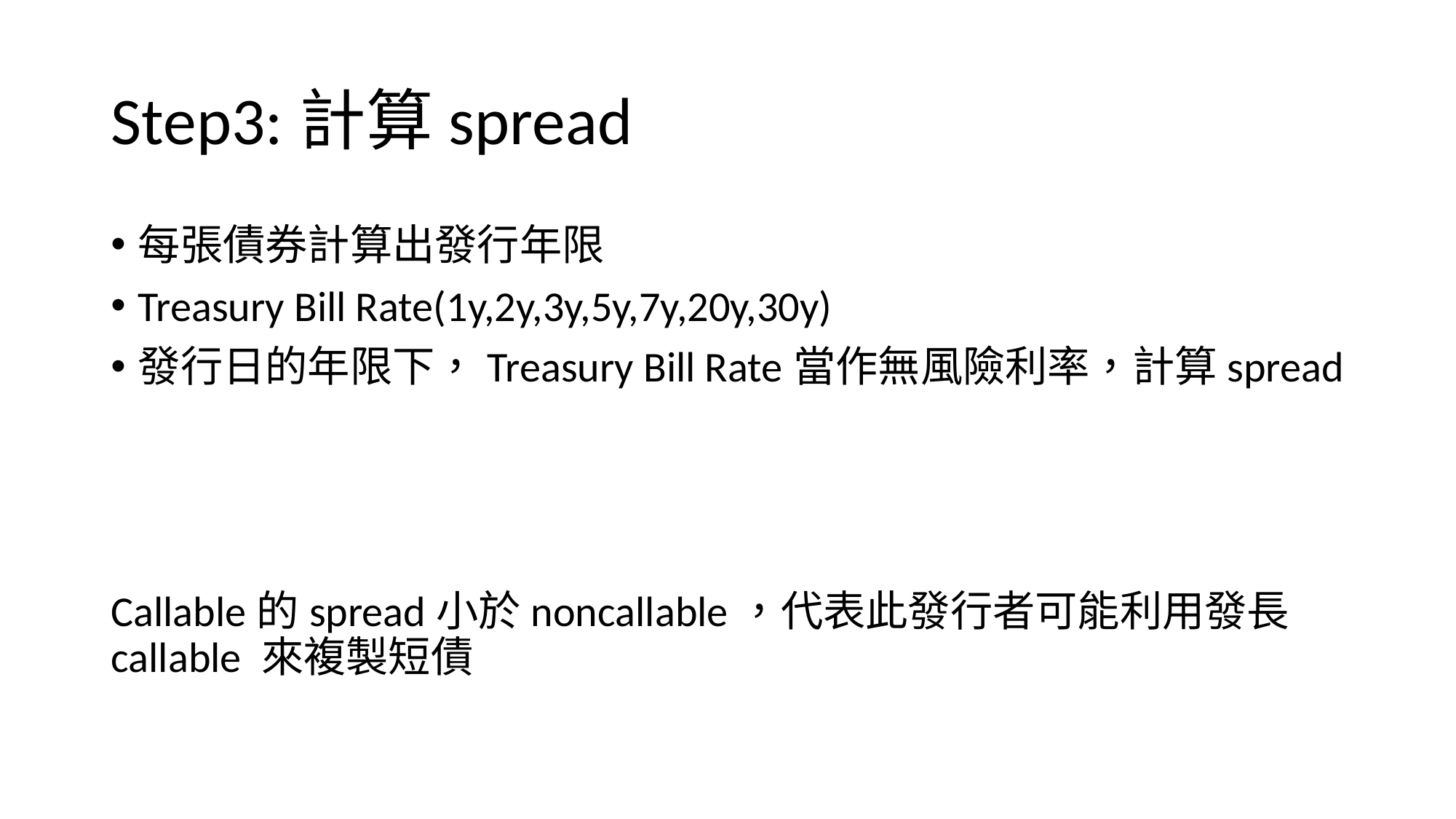

# Step3:計算spread
每張債券計算出發行年限
Treasury Bill Rate(1y,2y,3y,5y,7y,20y,30y)
發行日的年限下，Treasury Bill Rate當作無風險利率，計算spread

Callable的spread小於noncallable，代表此發行者可能利用發長callable 來複製短債